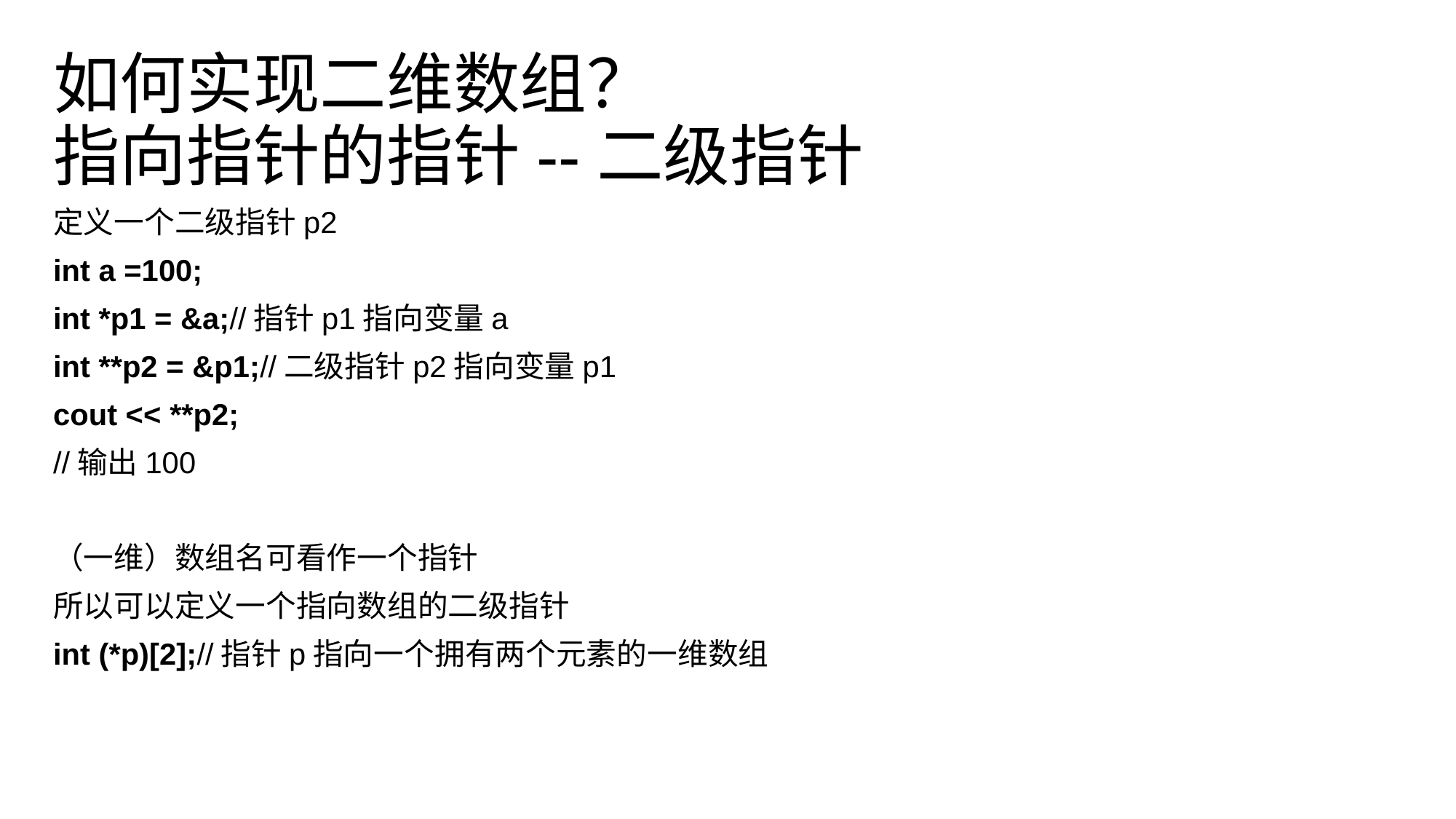

# 如何实现二维数组？ 指向指针的指针--二级指针
定义一个二级指针p2
int a =100;
int *p1 = &a;//指针p1指向变量a
int **p2 = &p1;//二级指针p2指向变量p1
cout << **p2;
//输出100

（一维）数组名可看作一个指针
所以可以定义一个指向数组的二级指针
int (*p)[2];//指针p指向一个拥有两个元素的一维数组